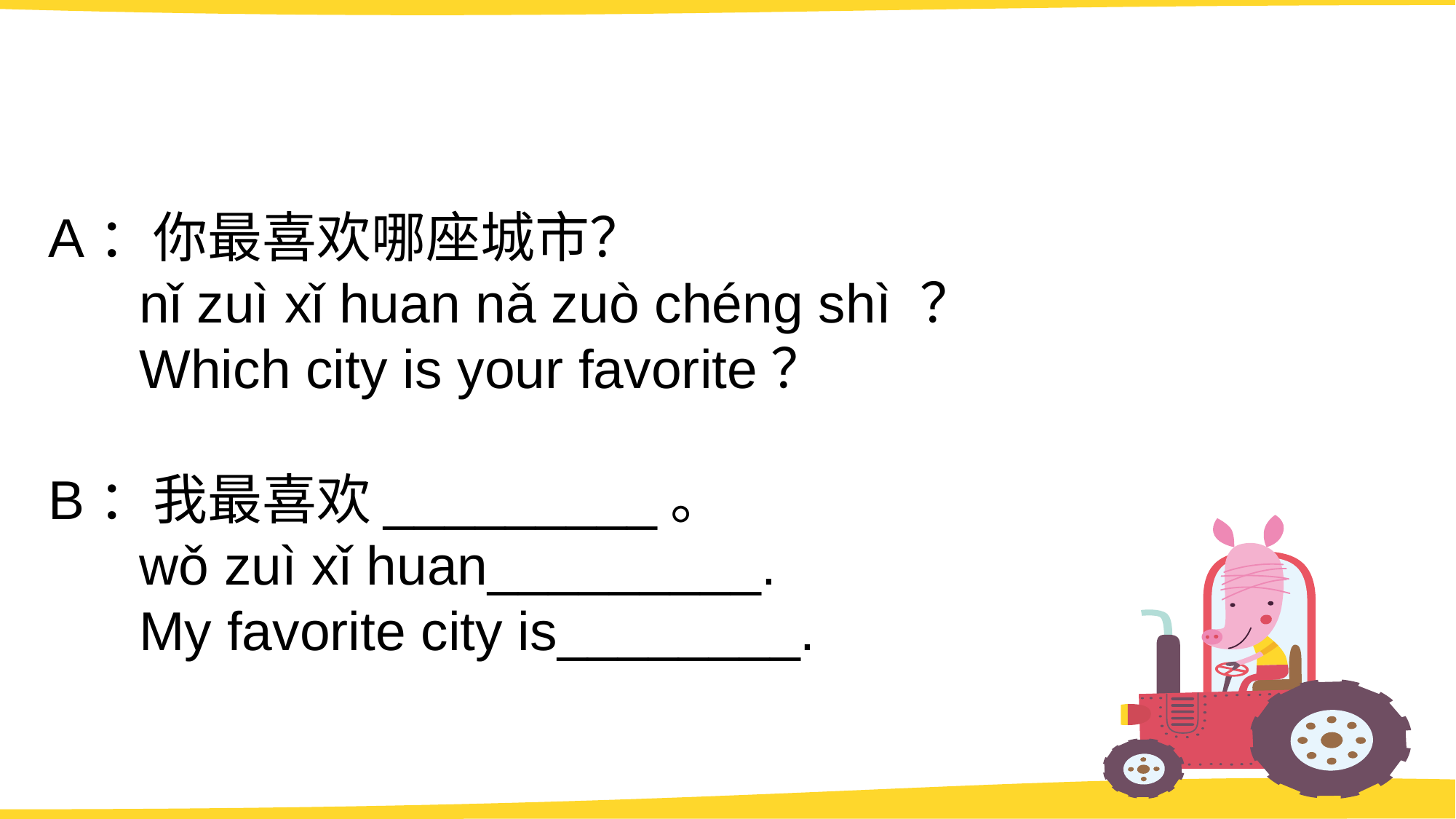

A：你最喜欢哪座城市？
      nǐ zuì xǐ huan nǎ zuò chéng shì ？
      Which city is your favorite？

B：我最喜欢_________。
      wǒ zuì xǐ huan_________.
      My favorite city is________.